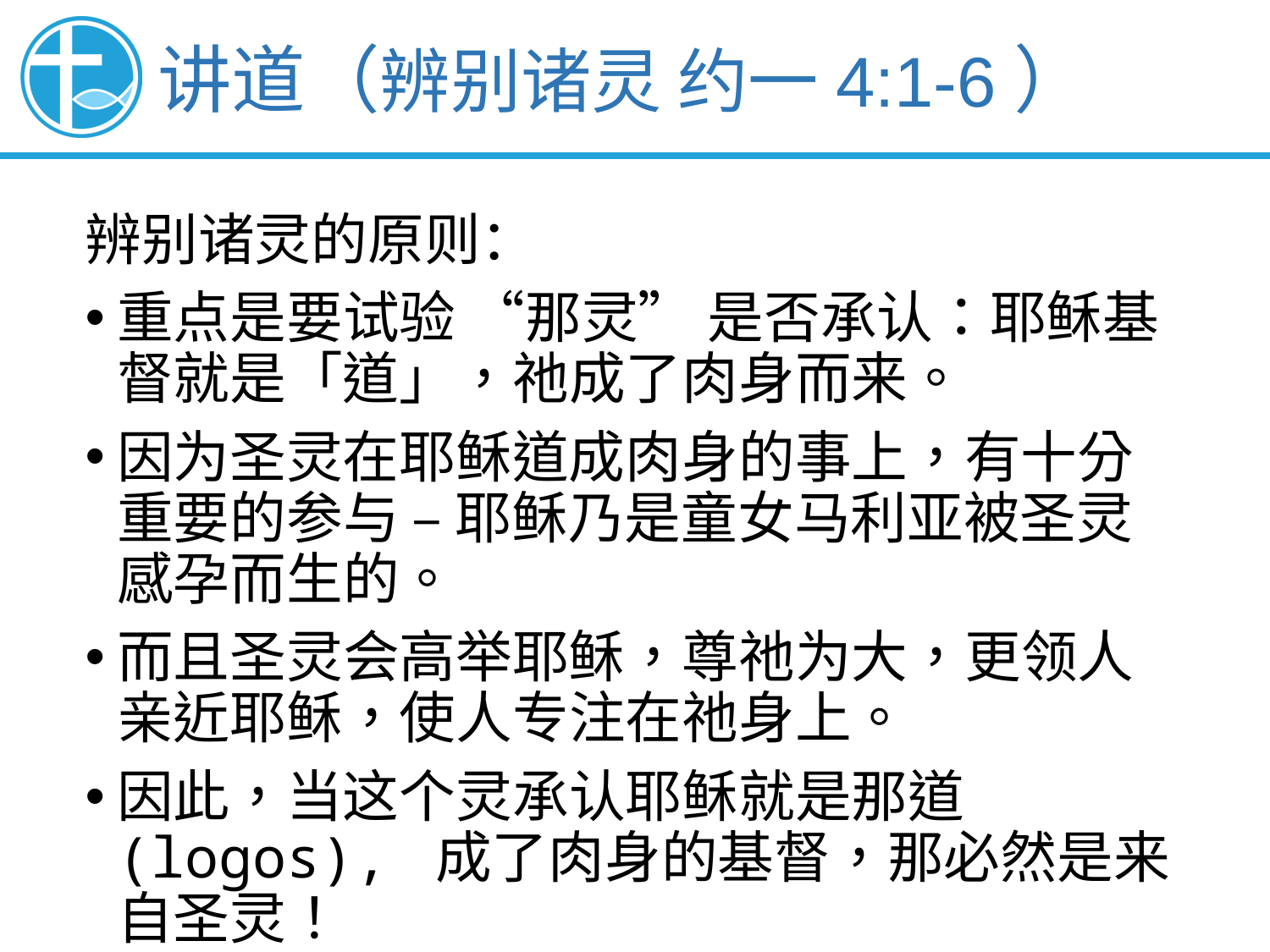

讲道（辨别诸灵 约一4:1-6）
辨别诸灵的原则：
重点是要试验 “那灵” 是否承认：耶稣基督就是「道」，祂成了肉身而来。
因为圣灵在耶稣道成肉身的事上，有十分重要的参与 – 耶稣乃是童女马利亚被圣灵感孕而生的。
而且圣灵会高举耶稣，尊祂为大，更领人亲近耶稣，使人专注在祂身上。
因此，当这个灵承认耶稣就是那道(logos), 成了肉身的基督，那必然是来自圣灵！